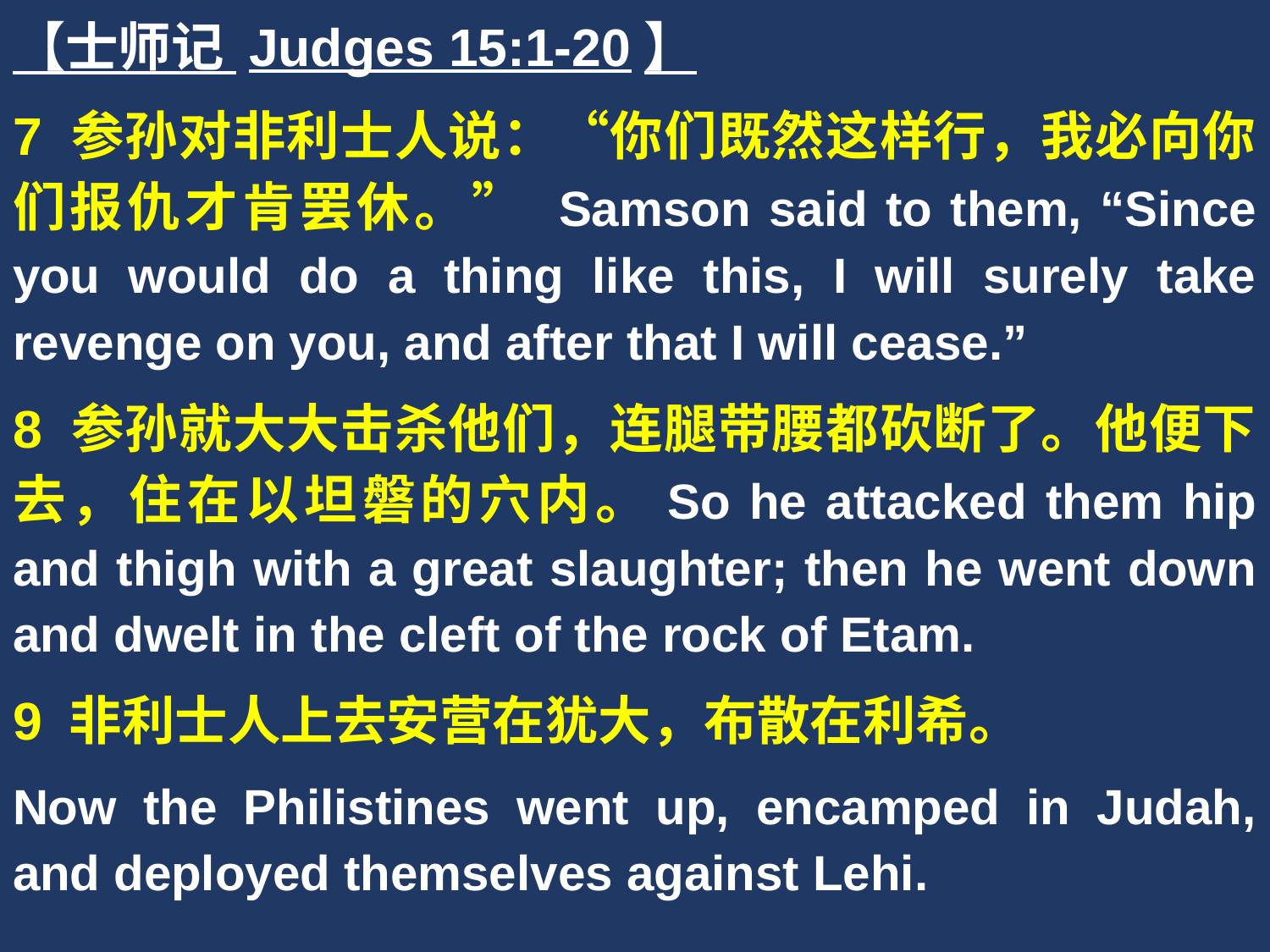

【士师记 Judges 15:1-20】
7 参孙对非利士人说：“你们既然这样行，我必向你们报仇才肯罢休。” Samson said to them, “Since you would do a thing like this, I will surely take revenge on you, and after that I will cease.”
8 参孙就大大击杀他们，连腿带腰都砍断了。他便下去，住在以坦磐的穴内。So he attacked them hip and thigh with a great slaughter; then he went down and dwelt in the cleft of the rock of Etam.
9 非利士人上去安营在犹大，布散在利希。
Now the Philistines went up, encamped in Judah, and deployed themselves against Lehi.